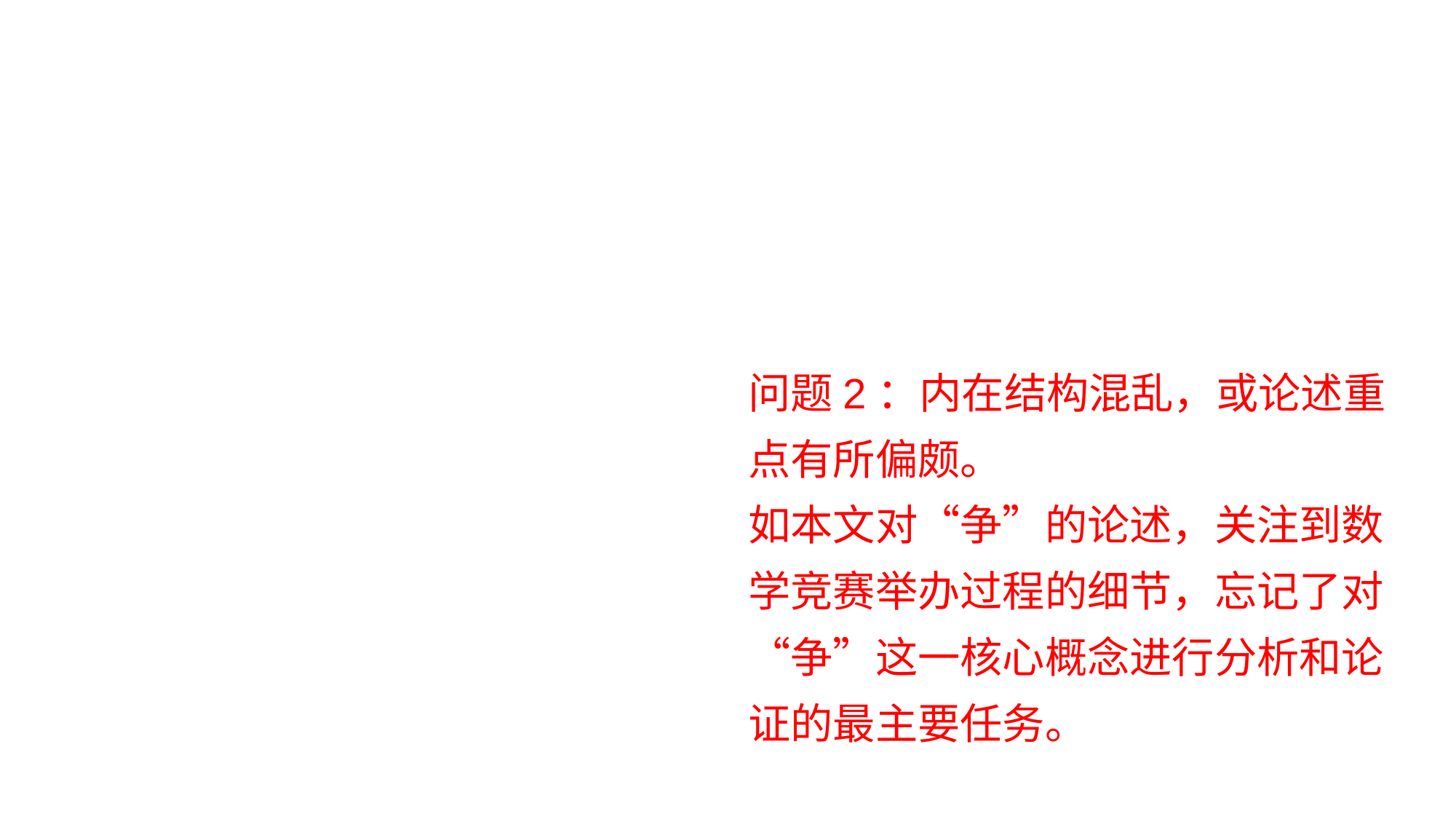

#
问题2：内在结构混乱，或论述重点有所偏颇。
如本文对“争”的论述，关注到数学竞赛举办过程的细节，忘记了对“争”这一核心概念进行分析和论证的最主要任务。